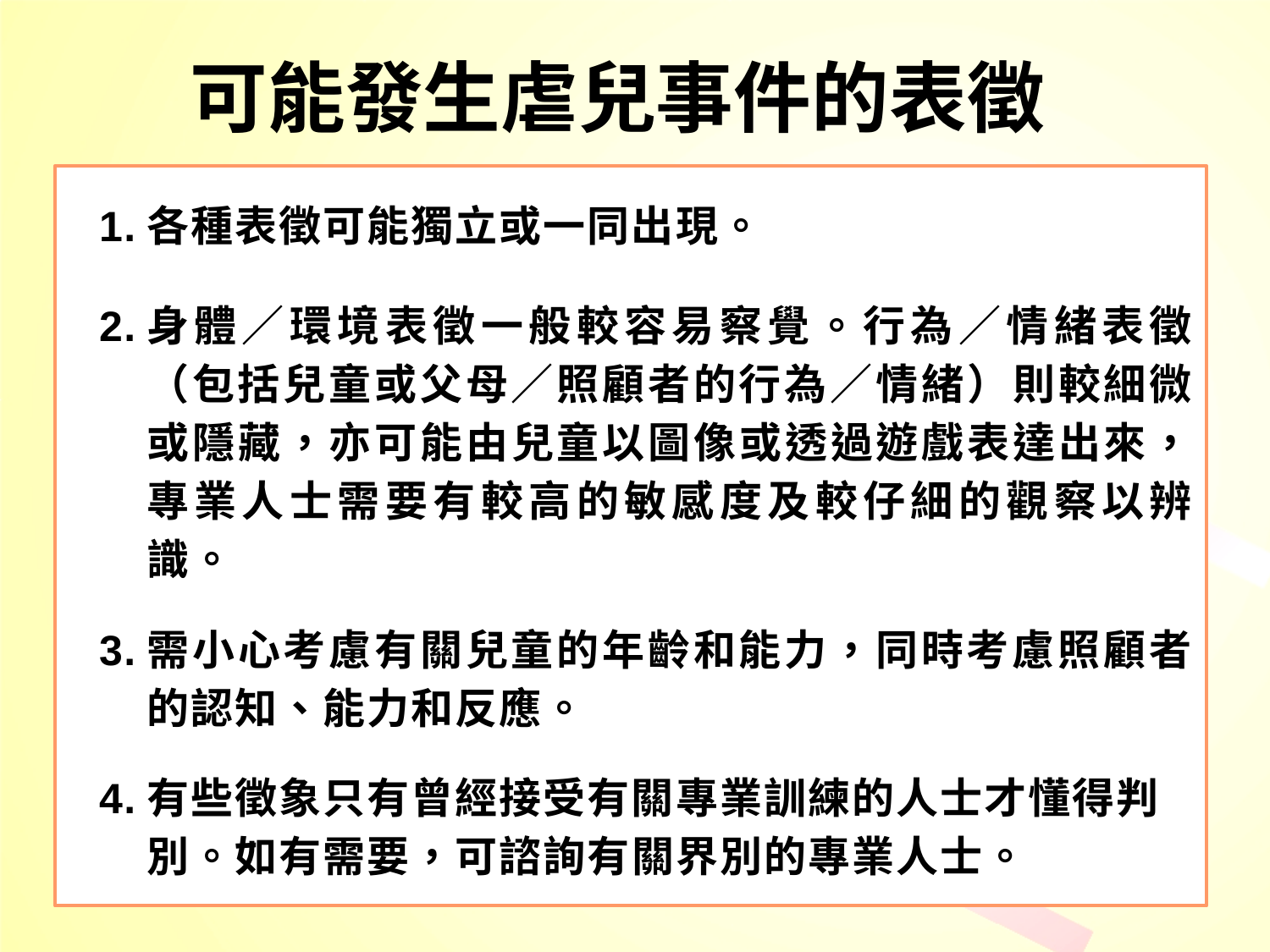

# 可能發生虐兒事件的表徵
各種表徵可能獨立或一同出現。
身體／環境表徵一般較容易察覺。行為／情緒表徵（包括兒童或父母／照顧者的行為／情緒）則較細微或隱藏，亦可能由兒童以圖像或透過遊戲表達出來，專業人士需要有較高的敏感度及較仔細的觀察以辨識。
需小心考慮有關兒童的年齡和能力，同時考慮照顧者的認知、能力和反應。
有些徵象只有曾經接受有關專業訓練的人士才懂得判別。如有需要，可諮詢有關界別的專業人士。
23